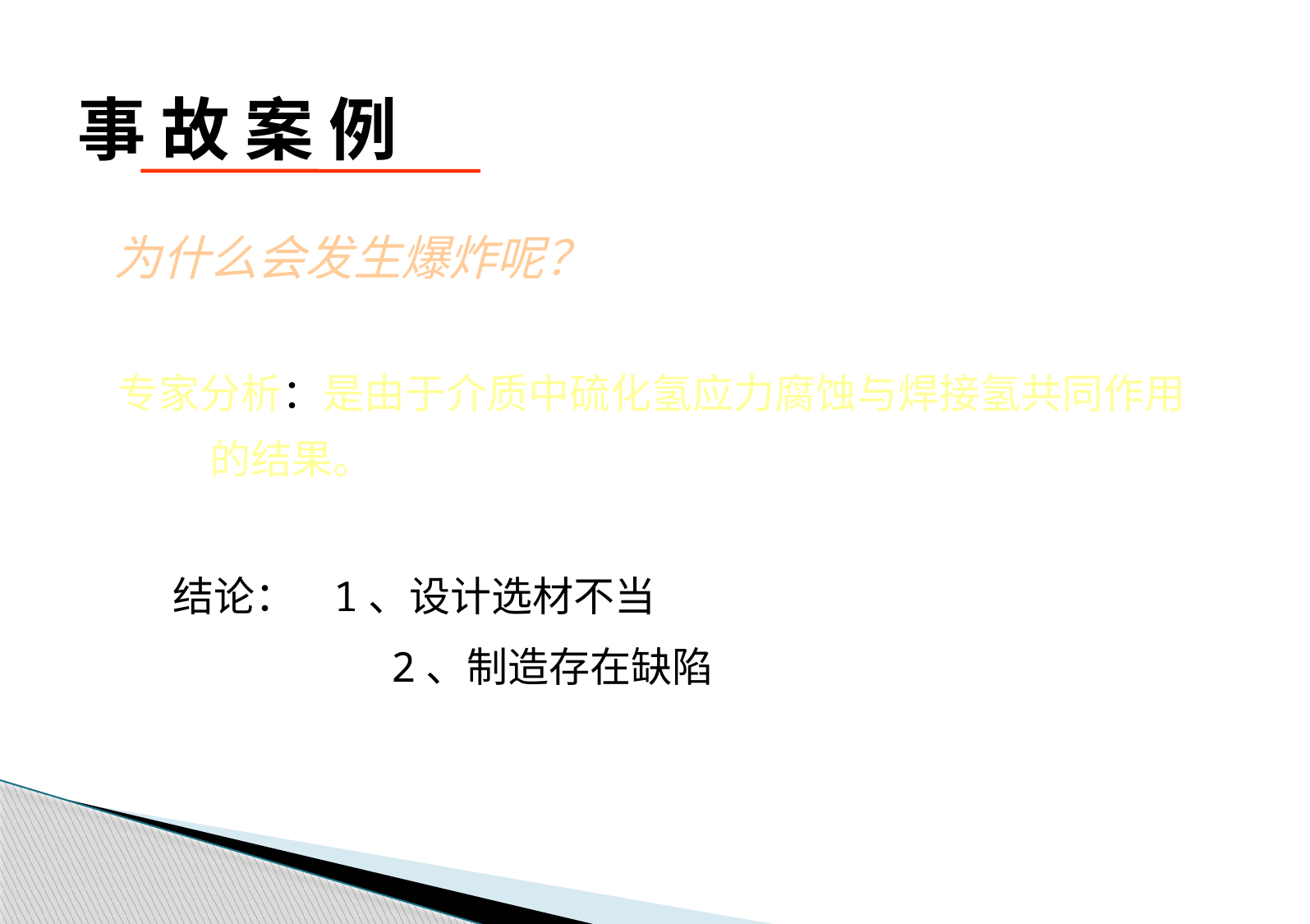

# 事 故 案 例

   为什么会发生爆炸呢？

    专家分析：是由于介质中硫化氢应力腐蚀与焊接氢共同作用
              的结果。

          结论：   1、设计选材不当
             2、制造存在缺陷